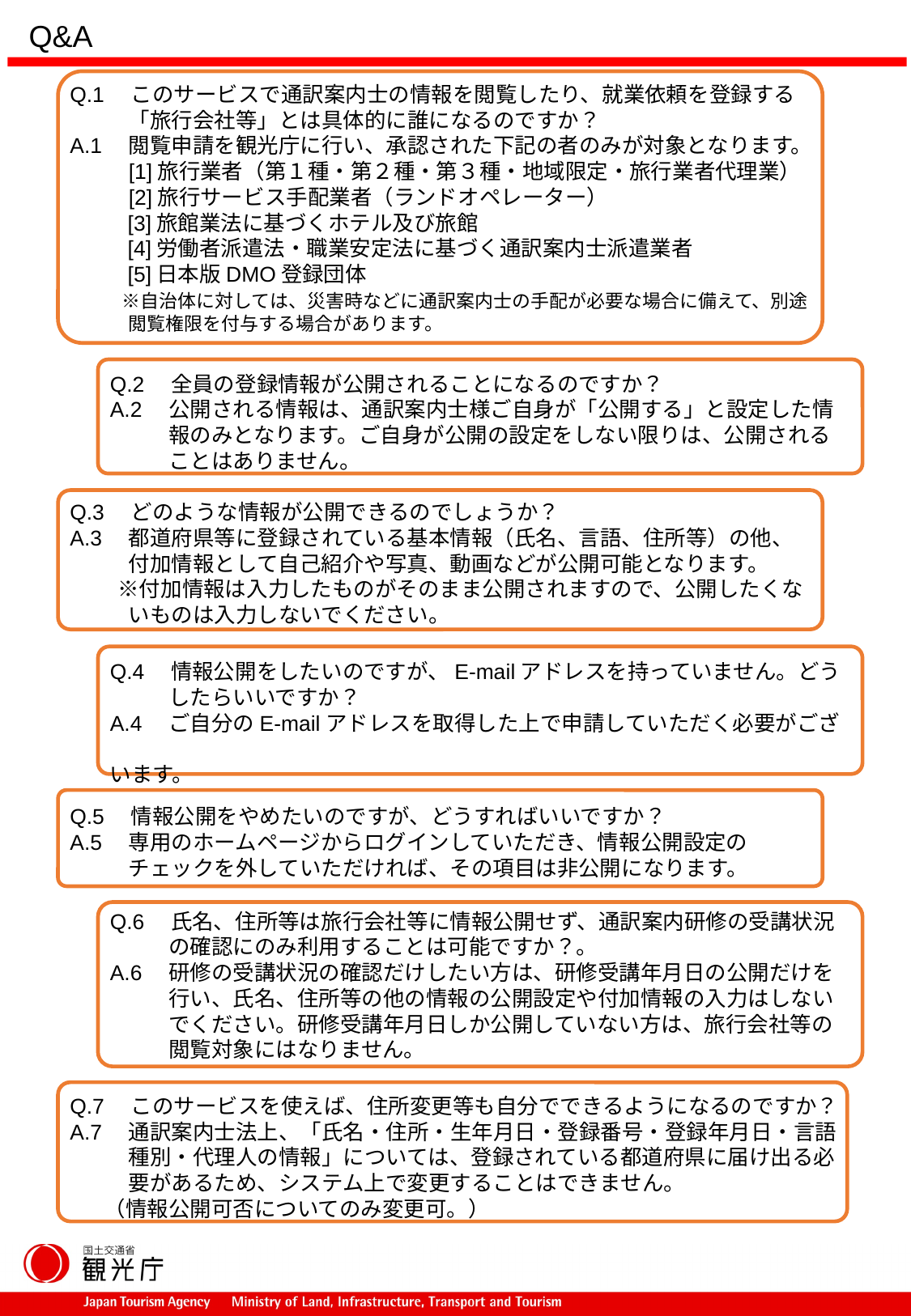

Q&A

Q.1　このサービスで通訳案内士の情報を閲覧したり、就業依頼を登録する「旅行会社等」とは具体的に誰になるのですか？
A.1　閲覧申請を観光庁に行い、承認された下記の者のみが対象となります。[1]旅行業者（第１種・第２種・第３種・地域限定・旅行業者代理業）[2]旅行サービス手配業者（ランドオペレーター）
　　  [3]旅館業法に基づくホテル及び旅館
　　  [4]労働者派遣法・職業安定法に基づく通訳案内士派遣業者
　　  [5]日本版DMO登録団体
　　  ※自治体に対しては、災害時などに通訳案内士の手配が必要な場合に備えて、別途閲覧権限を付与する場合があります。

Q.2　全員の登録情報が公開されることになるのですか？
A.2　公開される情報は、通訳案内士様ご自身が「公開する」と設定した情報のみとなります。ご自身が公開の設定をしない限りは、公開されることはありません。

Q.3　どのような情報が公開できるのでしょうか？
A.3　都道府県等に登録されている基本情報（氏名、言語、住所等）の他、付加情報として自己紹介や写真、動画などが公開可能となります。
　　 ※付加情報は入力したものがそのまま公開されますので、公開したくないものは入力しないでください。

Q.4　情報公開をしたいのですが、E-mailアドレスを持っていません。どうしたらいいですか？
A.4　ご自分のE-mailアドレスを取得した上で申請していただく必要がござ
います。

Q.5　情報公開をやめたいのですが、どうすればいいですか？
A.5　専用のホームページからログインしていただき、情報公開設定のチェックを外していただければ、その項目は非公開になります。
Q.6　氏名、住所等は旅行会社等に情報公開せず、通訳案内研修の受講状況の確認にのみ利用することは可能ですか？。
A.6　研修の受講状況の確認だけしたい方は、研修受講年月日の公開だけを行い、氏名、住所等の他の情報の公開設定や付加情報の入力はしないでください。研修受講年月日しか公開していない方は、旅行会社等の閲覧対象にはなりません。

Q.7　このサービスを使えば、住所変更等も自分でできるようになるのですか？
A.7　通訳案内士法上、「氏名・住所・生年月日・登録番号・登録年月日・言語種別・代理人の情報」については、登録されている都道府県に届け出る必要があるため、システム上で変更することはできません。
      （情報公開可否についてのみ変更可。）